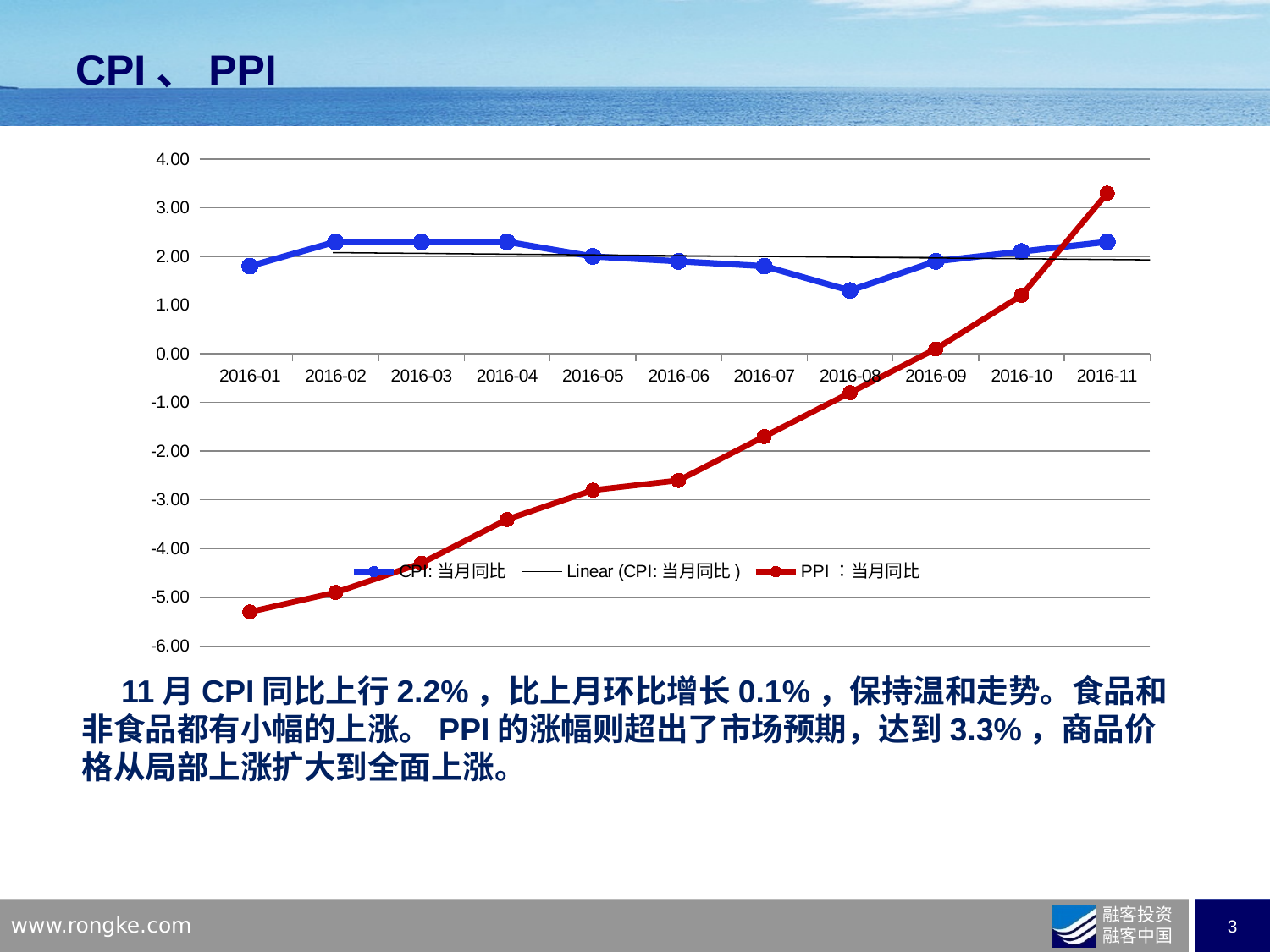

# CPI、PPI

### Chart

| Category | CPI:当月同比 | PPI：当月同比 |
|---|---|---|
| 42400 | 1.8 | -5.3 |
| 42429 | 2.3 | -4.9 |
| 42460 | 2.3 | -4.3 |
| 42490 | 2.3 | -3.4 |
| 42521 | 2.0 | -2.8 |
| 42551 | 1.9 | -2.6 |
| 42582 | 1.8 | -1.7 |
| 42613 | 1.3 | -0.8 |
| 42643 | 1.9 | 0.1 |
| 42674 | 2.1 | 1.2 |
| 42704 | 2.3 | 3.3 |
　11月CPI同比上行2.2%，比上月环比增长0.1%，保持温和走势。食品和非食品都有小幅的上涨。PPI的涨幅则超出了市场预期，达到3.3%，商品价格从局部上涨扩大到全面上涨。